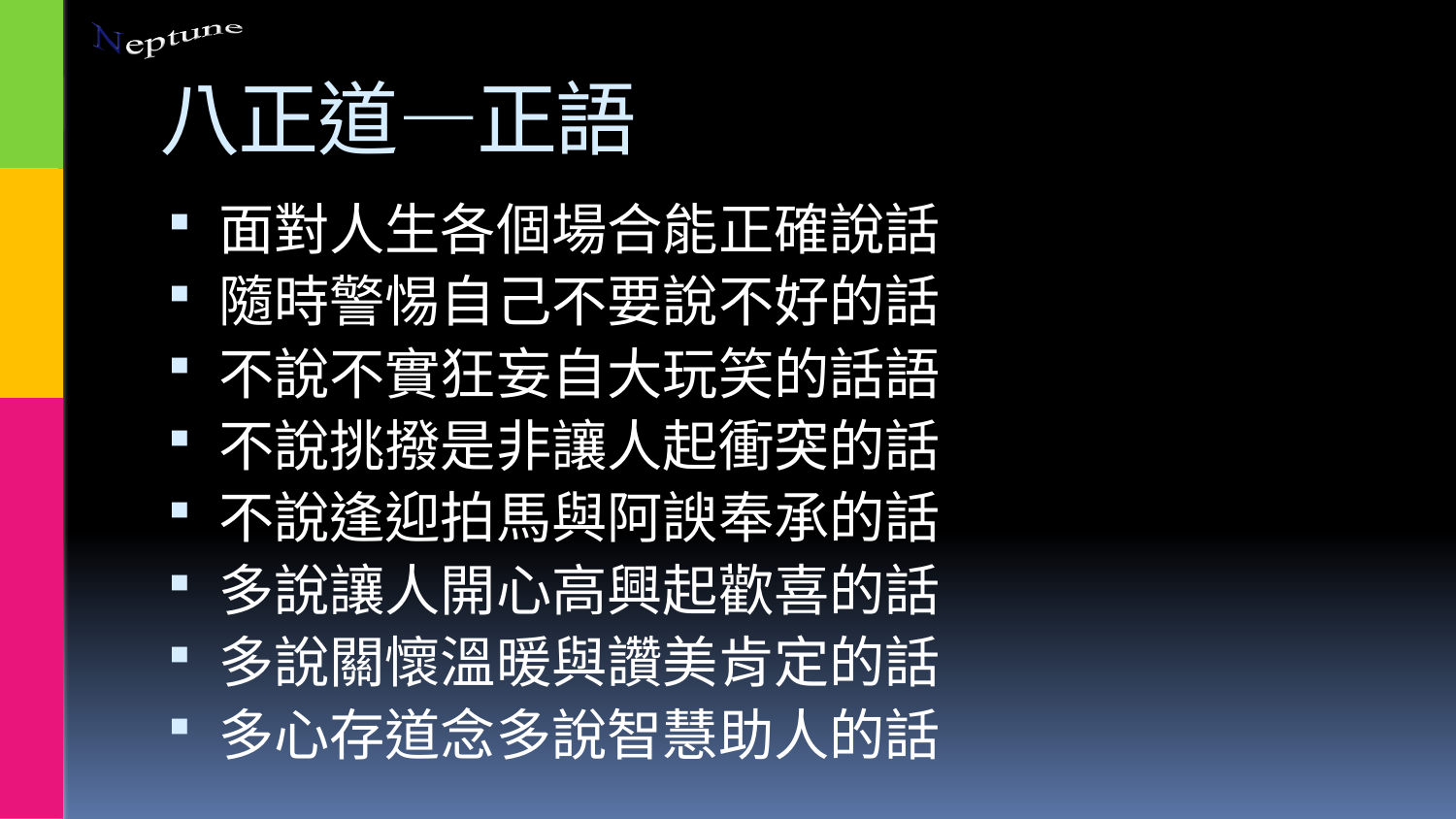

# 八正道—正語
面對人生各個場合能正確說話
隨時警惕自己不要說不好的話
不說不實狂妄自大玩笑的話語
不說挑撥是非讓人起衝突的話
不說逢迎拍馬與阿諛奉承的話
多說讓人開心高興起歡喜的話
多說關懷溫暖與讚美肯定的話
多心存道念多說智慧助人的話